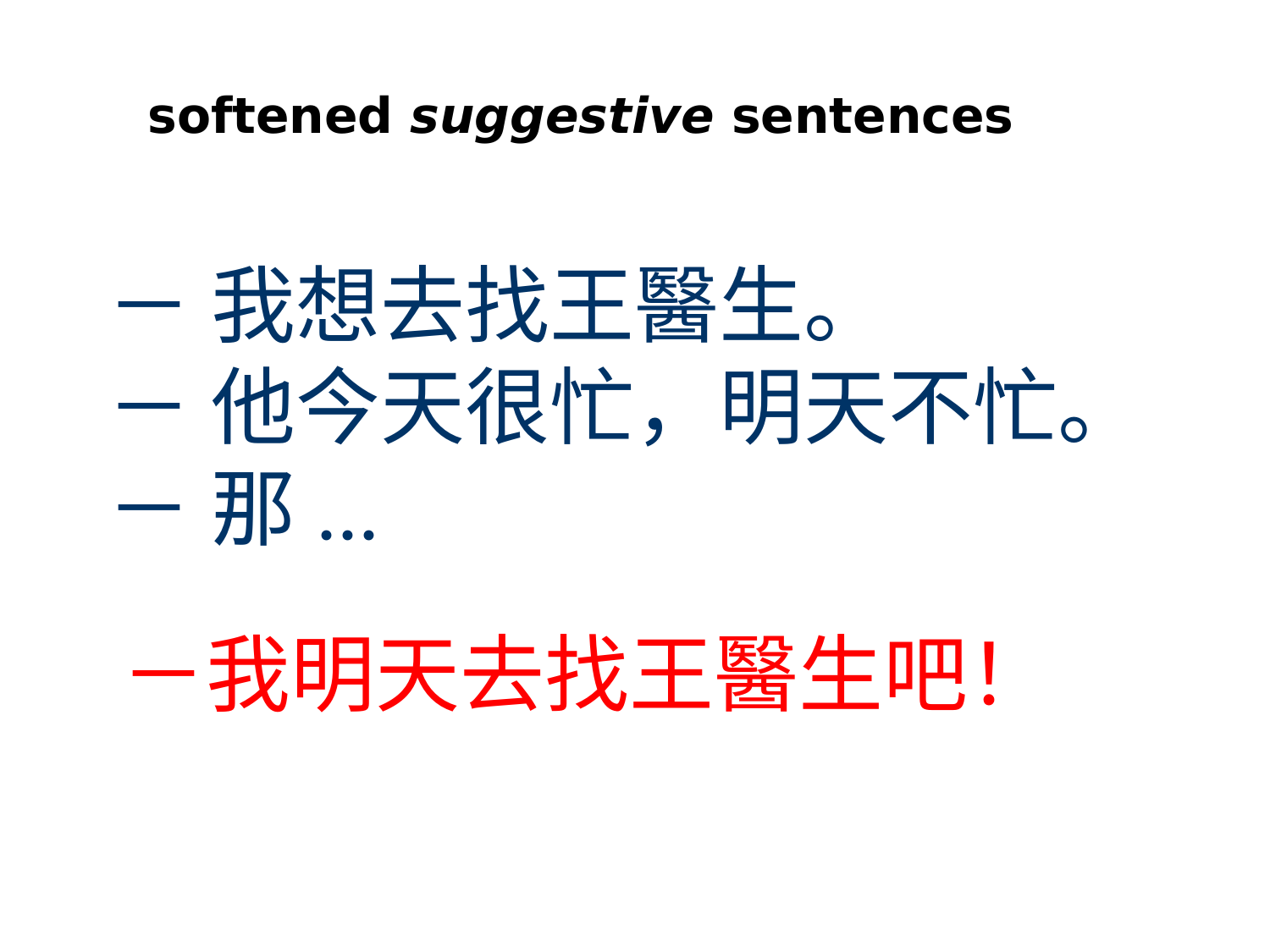

# softened suggestive sentences
－ 我想去找王醫生。
－ 他今天很忙，明天不忙。
－ 那...

－我明天去找王醫生吧！